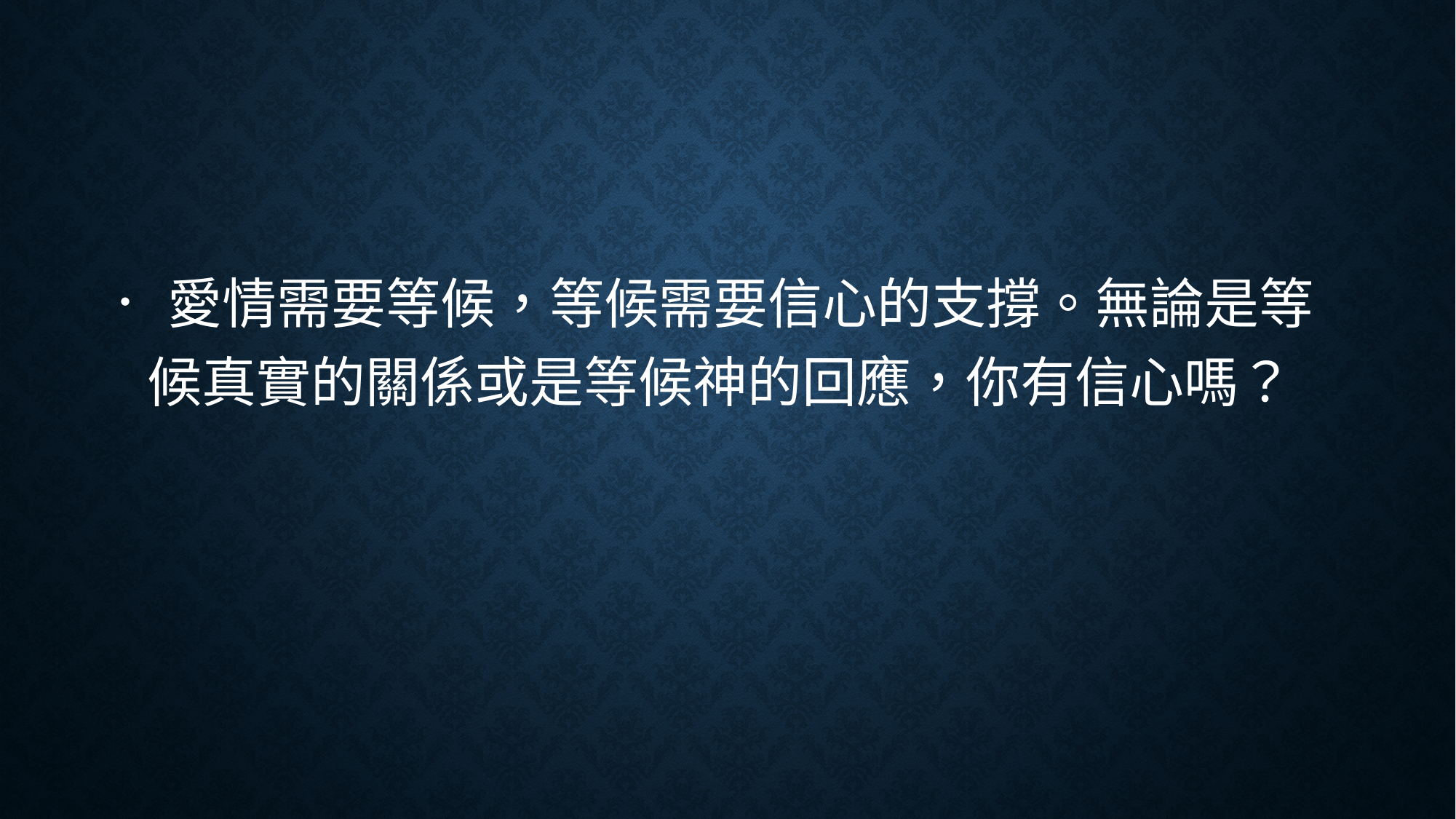

#
  愛情需要等候，等候需要信心的支撐。無論是等候真實的關係或是等候神的回應，你有信心嗎？